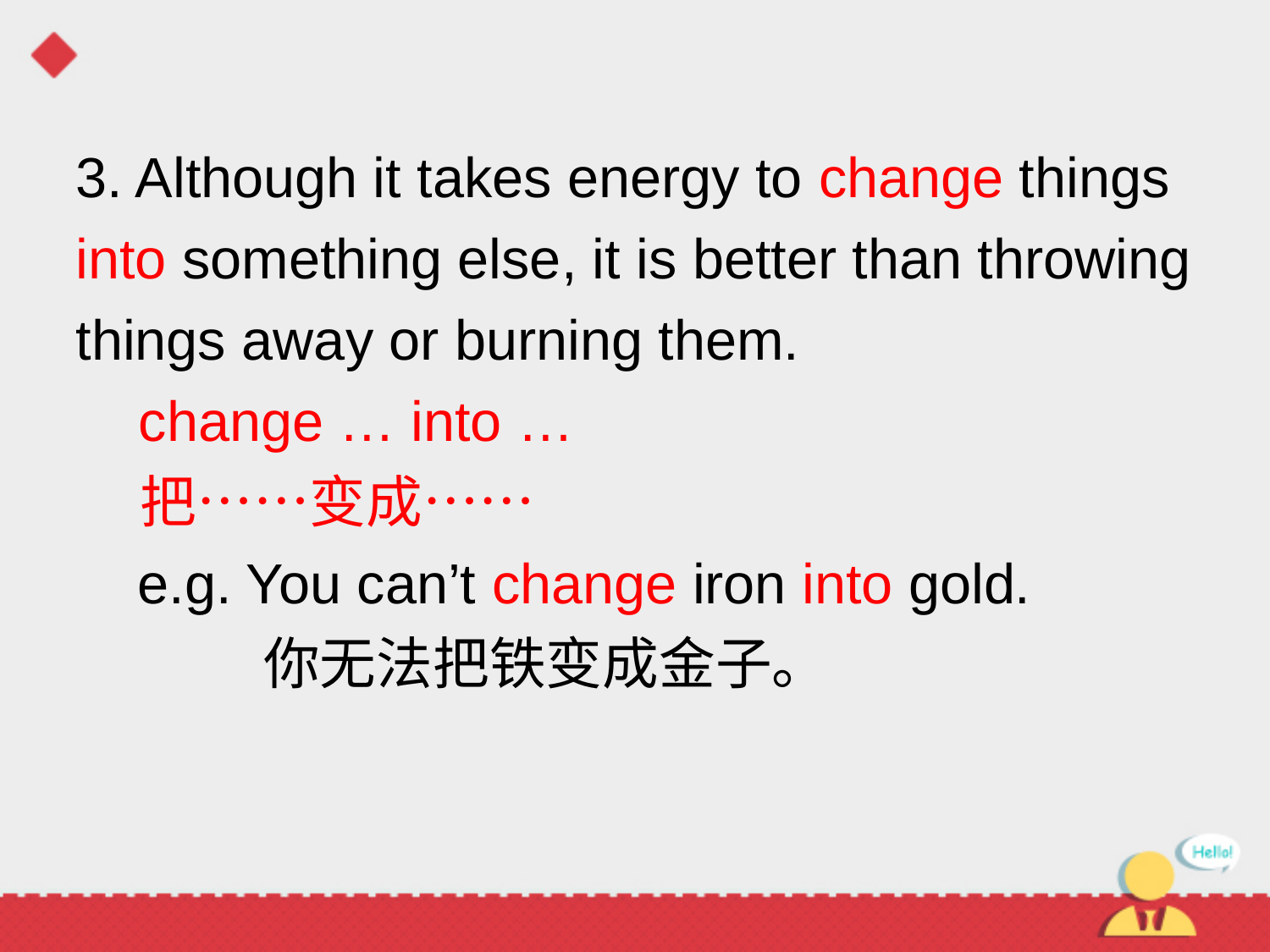

3. Although it takes energy to change things into something else, it is better than throwing things away or burning them.
    change … into …
    把……变成……
	e.g. You can’t change iron into gold. 				   你无法把铁变成金子。